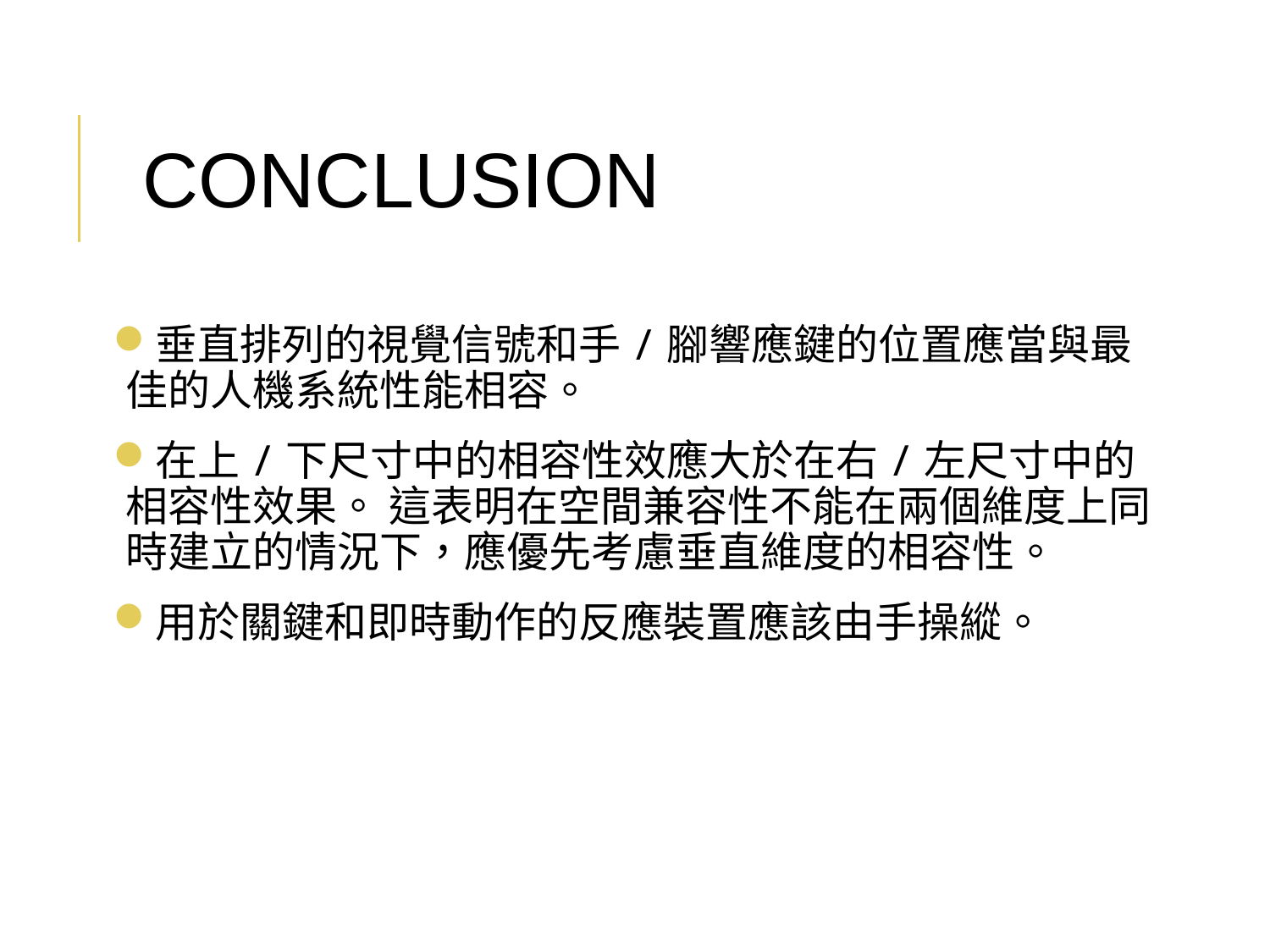

# Conclusion
垂直排列的視覺信號和手/腳響應鍵的位置應當與最佳的人機系統性能相容。
在上/下尺寸中的相容性效應大於在右/左尺寸中的相容性效果。 這表明在空間兼容性不能在兩個維度上同時建立的情況下，應優先考慮垂直維度的相容性。
用於關鍵和即時動作的反應裝置應該由手操縱。